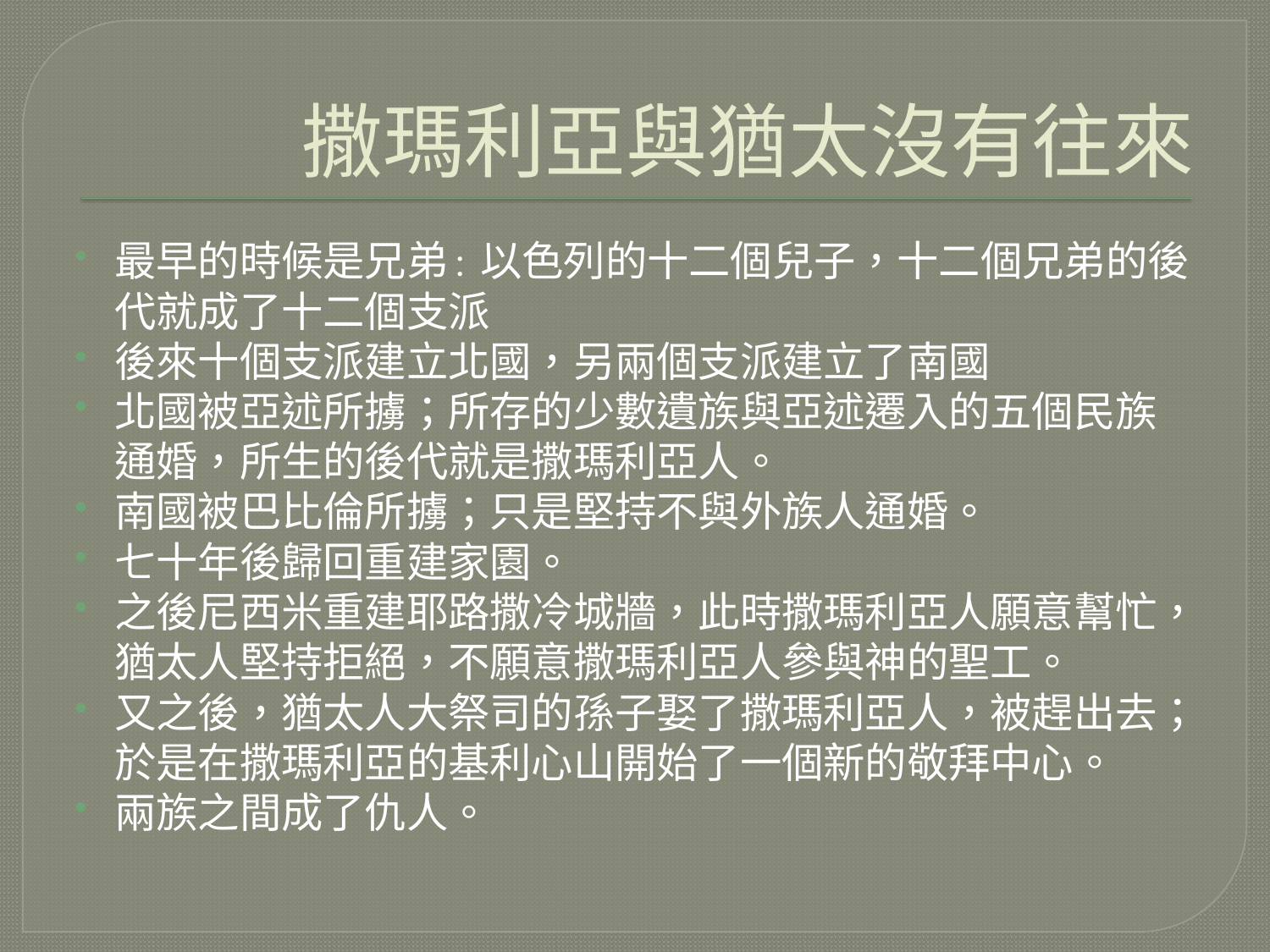

# 撒瑪利亞與猶太沒有往來
最早的時候是兄弟: 以色列的十二個兒子，十二個兄弟的後代就成了十二個支派
後來十個支派建立北國，另兩個支派建立了南國
北國被亞述所擄；所存的少數遺族與亞述遷入的五個民族通婚，所生的後代就是撒瑪利亞人。
南國被巴比倫所擄；只是堅持不與外族人通婚。
七十年後歸回重建家園。
之後尼西米重建耶路撒冷城牆，此時撒瑪利亞人願意幫忙，猶太人堅持拒絕，不願意撒瑪利亞人參與神的聖工。
又之後，猶太人大祭司的孫子娶了撒瑪利亞人，被趕出去；於是在撒瑪利亞的基利心山開始了一個新的敬拜中心。
兩族之間成了仇人。